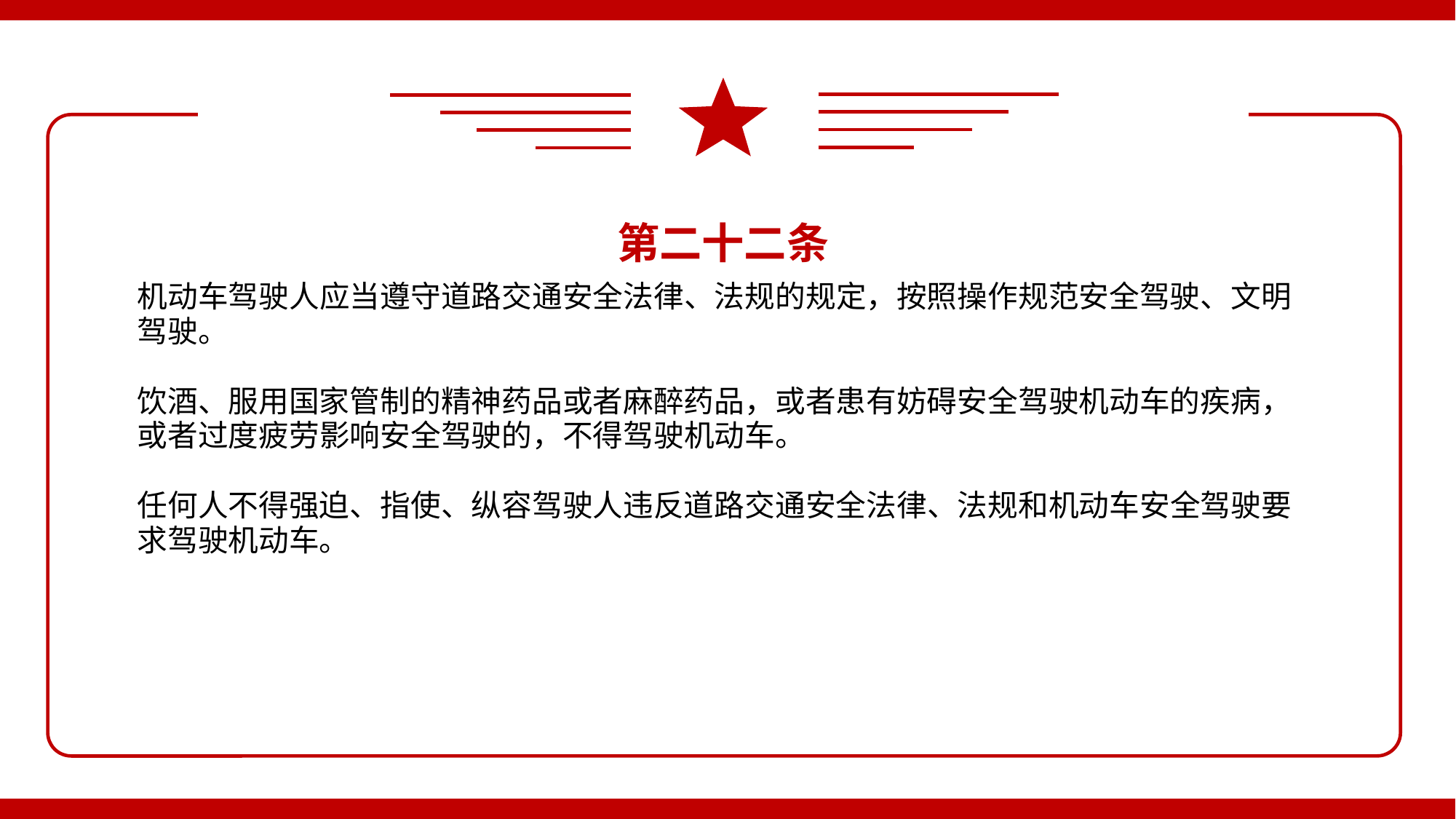

第二十二条
机动车驾驶人应当遵守道路交通安全法律、法规的规定，按照操作规范安全驾驶、文明驾驶。

饮酒、服用国家管制的精神药品或者麻醉药品，或者患有妨碍安全驾驶机动车的疾病，或者过度疲劳影响安全驾驶的，不得驾驶机动车。

任何人不得强迫、指使、纵容驾驶人违反道路交通安全法律、法规和机动车安全驾驶要求驾驶机动车。